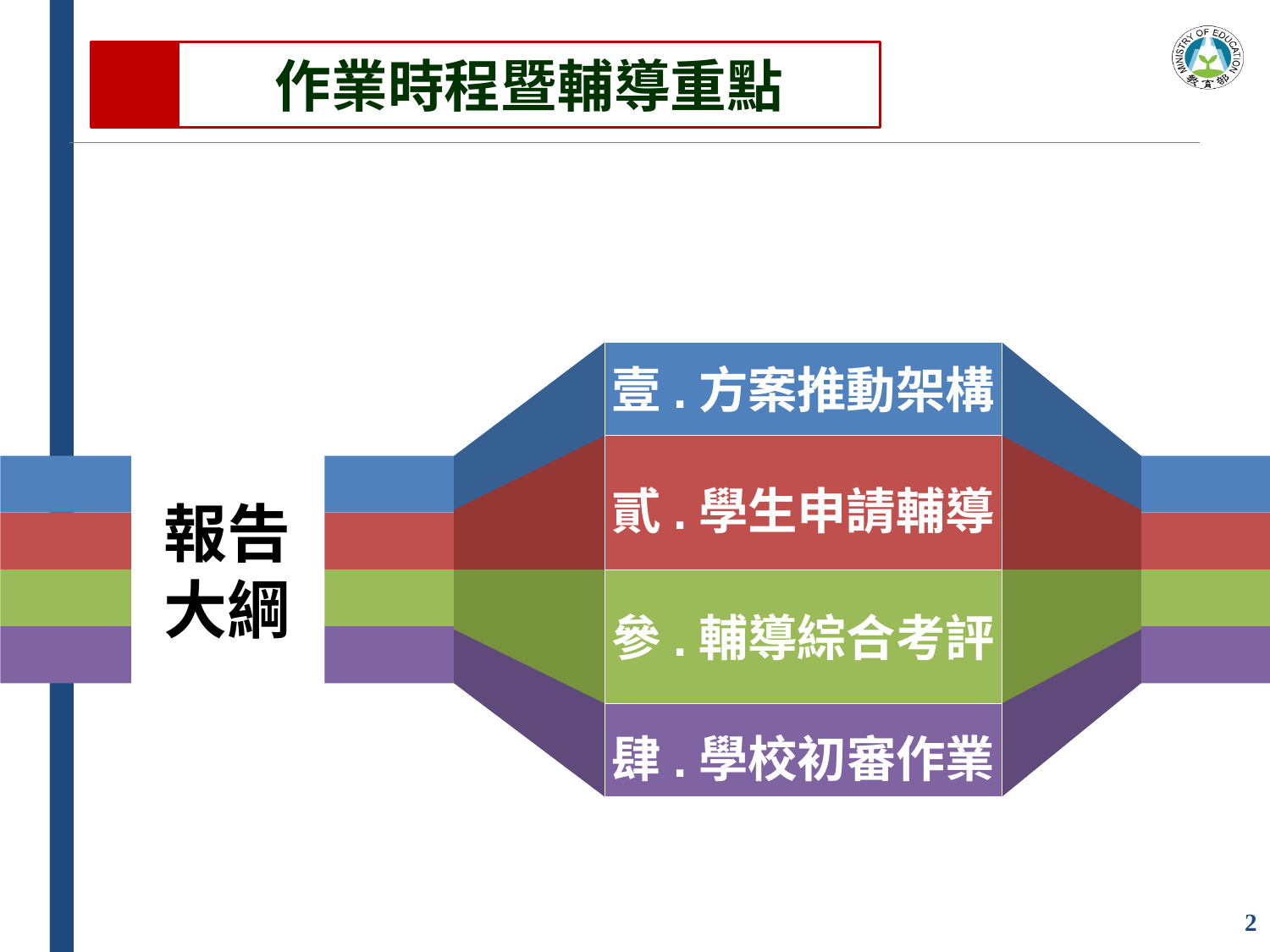

作業時程暨輔導重點
壹.方案推動架構
貳.學生申請輔導
參.輔導綜合考評
肆.學校初審作業

報告
大綱
2